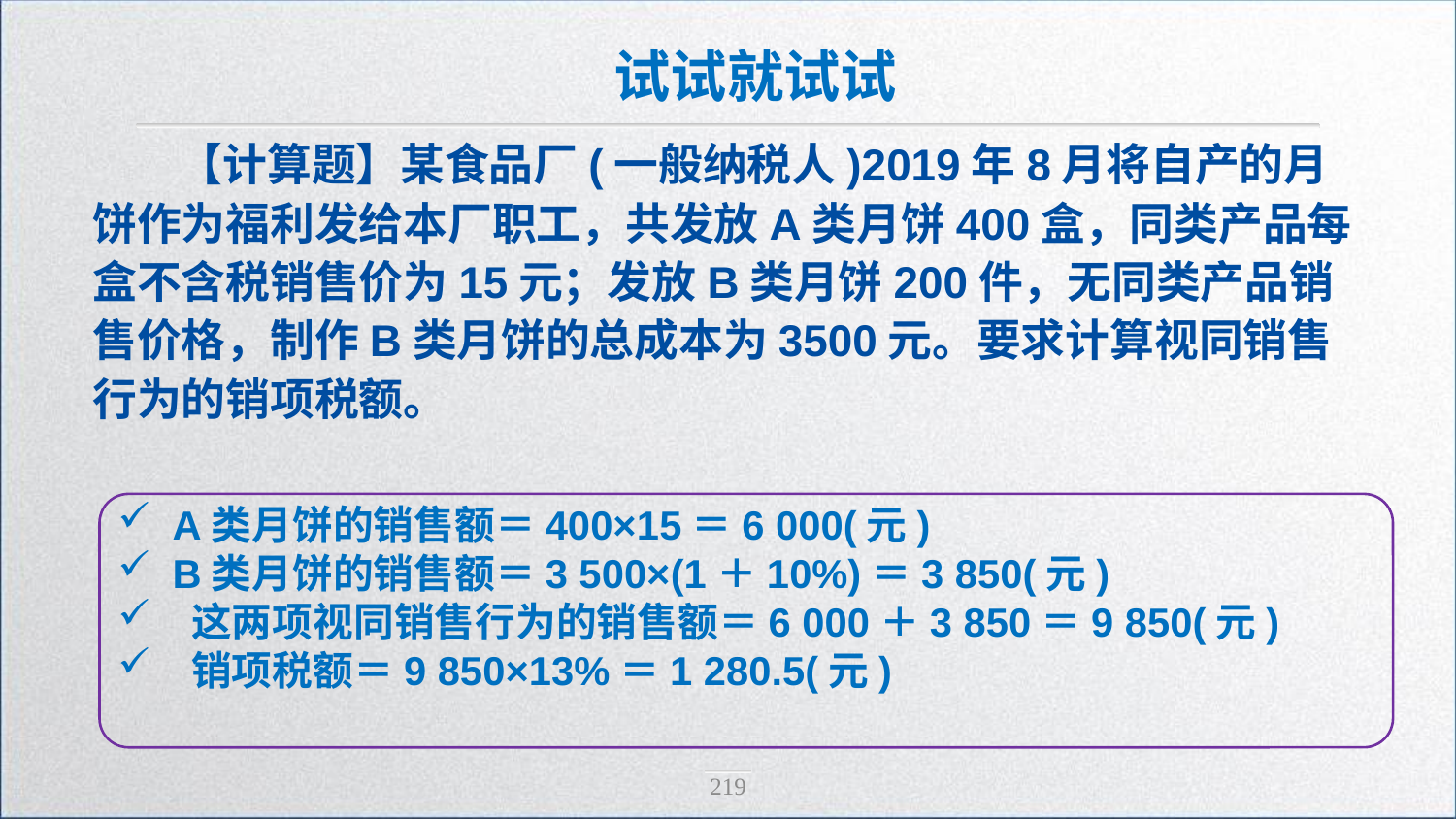

试试就试试
【计算题】某食品厂(一般纳税人)2019年8月将自产的月饼作为福利发给本厂职工，共发放A类月饼400盒，同类产品每盒不含税销售价为15元；发放B类月饼200件，无同类产品销售价格，制作B类月饼的总成本为3500元。要求计算视同销售行为的销项税额。
A类月饼的销售额＝400×15＝6 000(元)
B类月饼的销售额＝3 500×(1＋10%)＝3 850(元)
 这两项视同销售行为的销售额＝6 000＋3 850＝9 850(元)
 销项税额＝9 850×13%＝1 280.5(元)

219